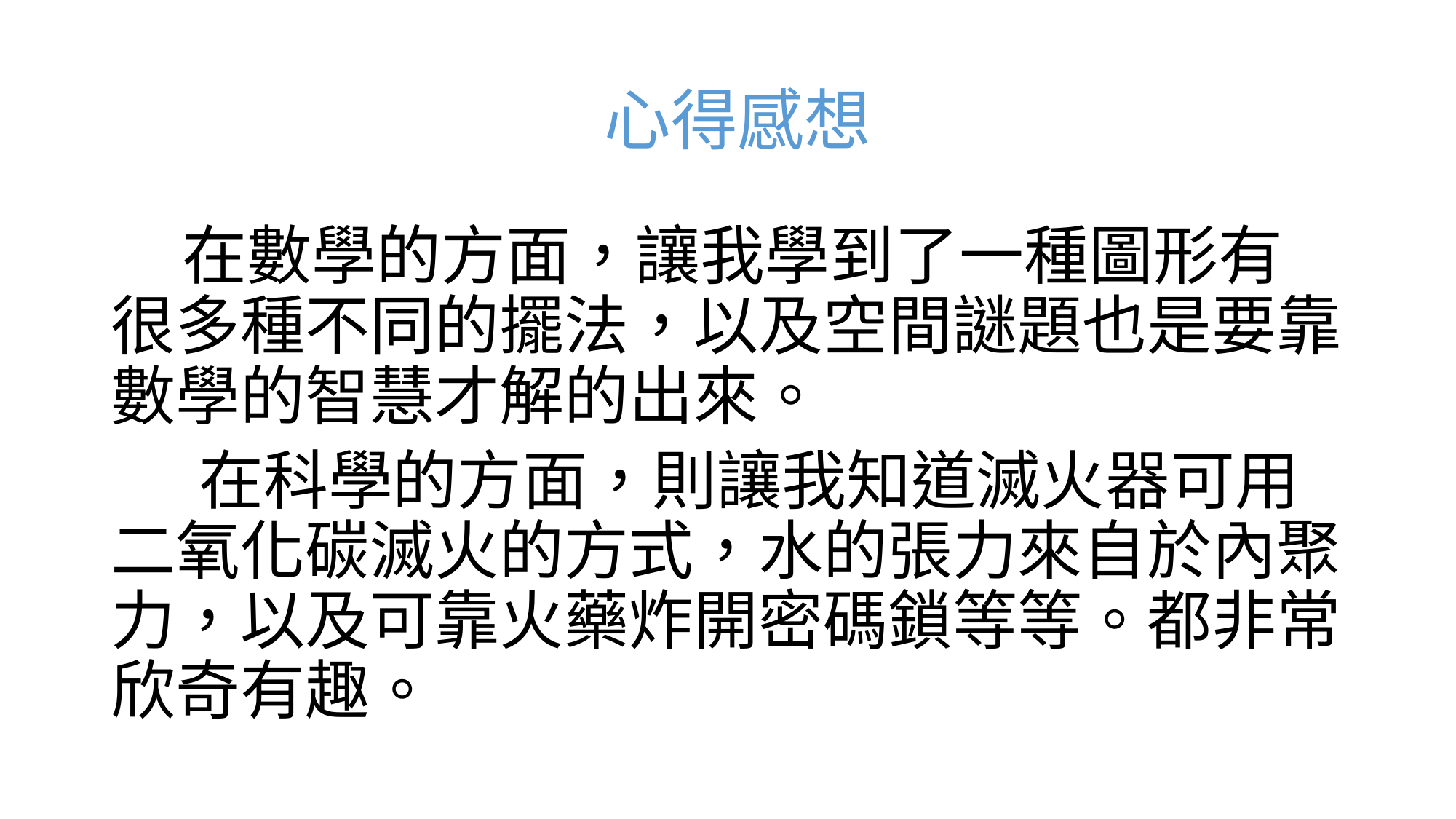

# 心得感想
     在數學的方面，讓我學到了一種圖形有很多種不同的擺法，以及空間謎題也是要靠數學的智慧才解的出來。
     在科學的方面，則讓我知道滅火器可用二氧化碳滅火的方式，水的張力來自於內聚力，以及可靠火藥炸開密碼鎖等等。都非常欣奇有趣。